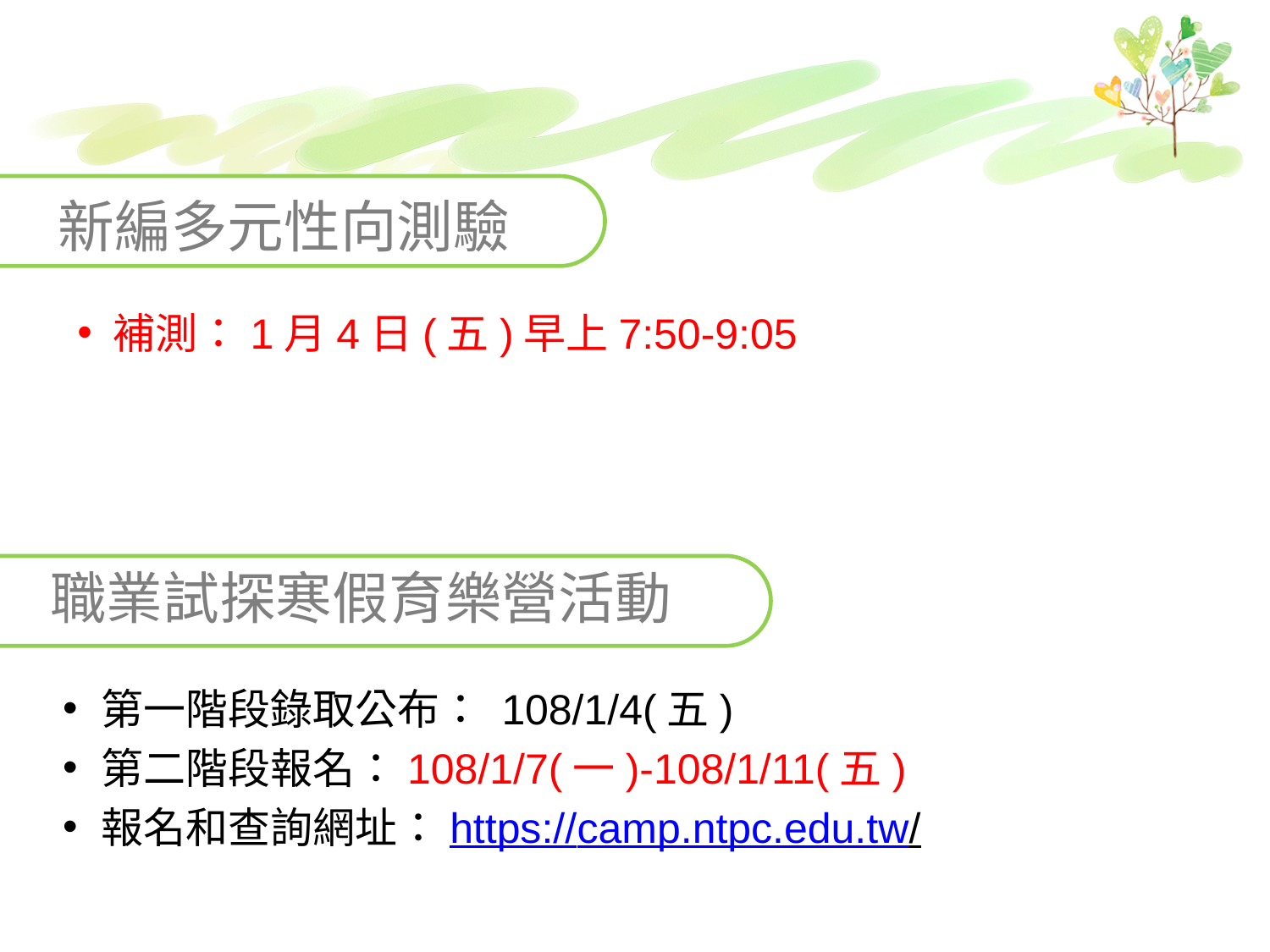

新編多元性向測驗
補測：1月4日(五)早上7:50-9:05

職業試探寒假育樂營活動

第一階段錄取公布： 108/1/4(五)
第二階段報名：108/1/7(一)-108/1/11(五)
報名和查詢網址：https://camp.ntpc.edu.tw/